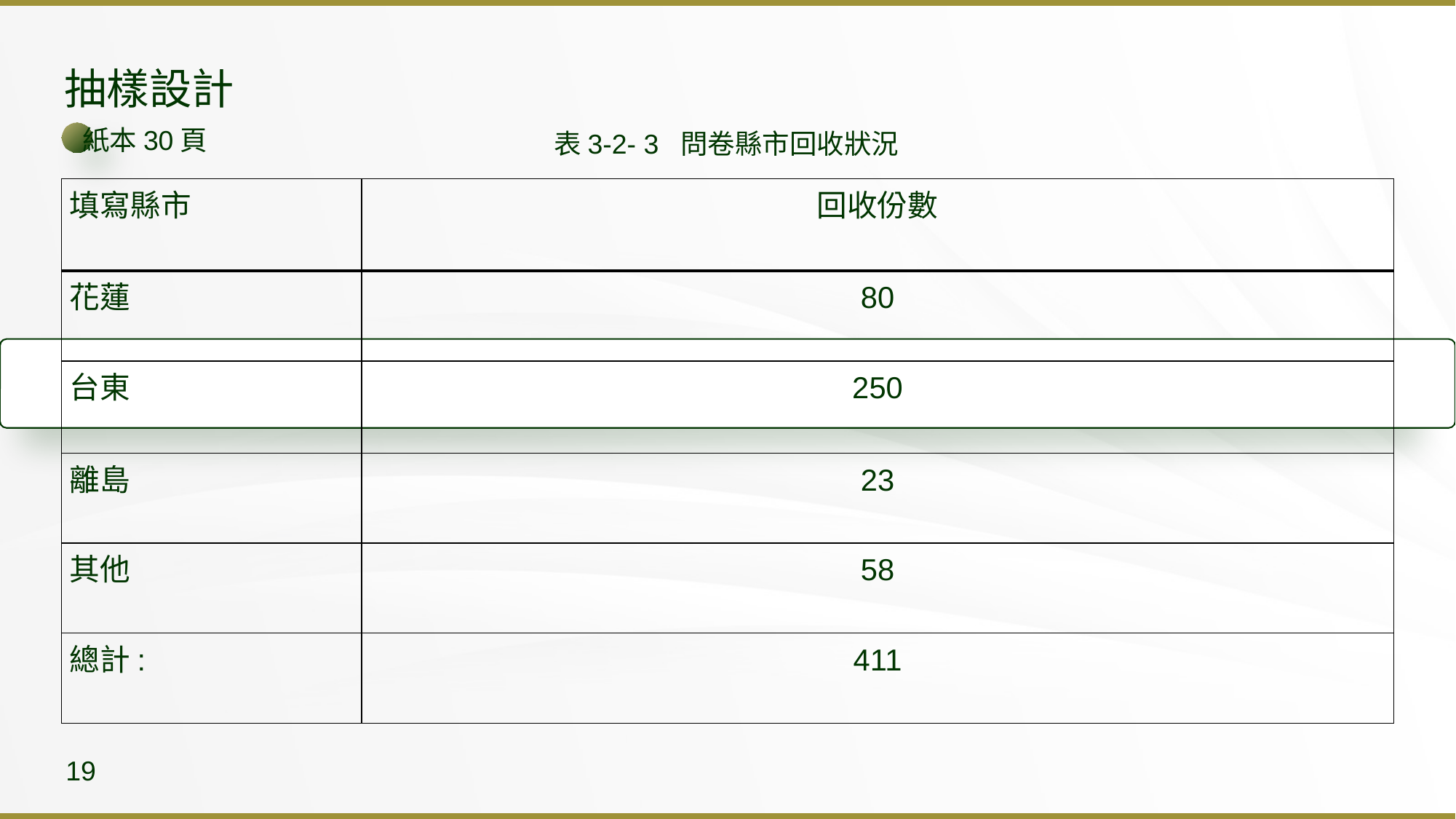

抽樣設計
紙本30頁

表3-2- 3  問卷縣市回收狀況
| 填寫縣市 | 回收份數 |
| --- | --- |
| 花蓮 | 80 |
| 台東 | 250 |
| 離島 | 23 |
| 其他 | 58 |
| 總計: | 411 |

19